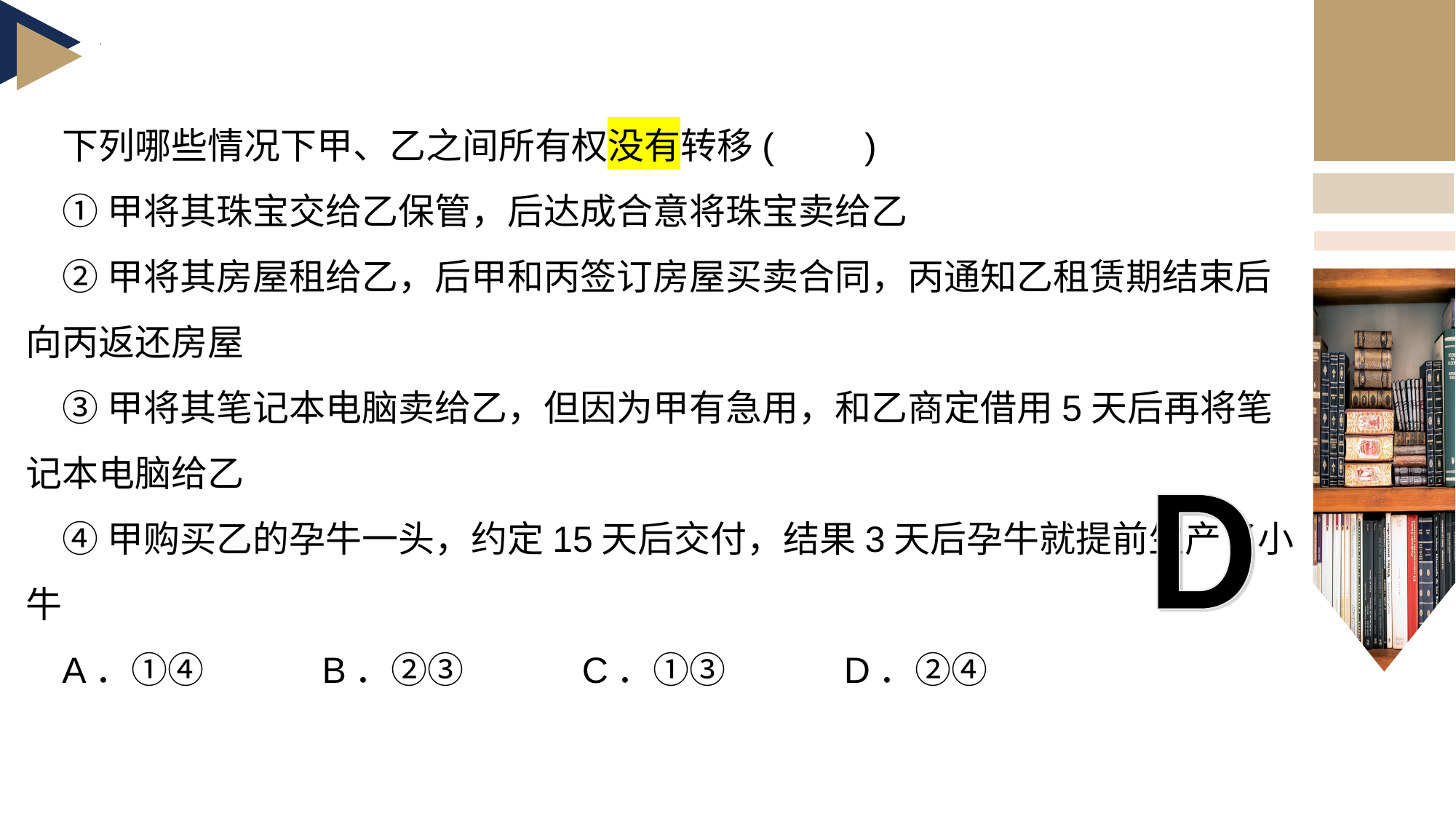

下列哪些情况下甲、乙之间所有权没有转移(　　)
①甲将其珠宝交给乙保管，后达成合意将珠宝卖给乙
②甲将其房屋租给乙，后甲和丙签订房屋买卖合同，丙通知乙租赁期结束后向丙返还房屋
③甲将其笔记本电脑卖给乙，但因为甲有急用，和乙商定借用5天后再将笔记本电脑给乙
④甲购买乙的孕牛一头，约定15天后交付，结果3天后孕牛就提前生产了小牛
A．①④　　　B．②③　　　C．①③　　　D．②④
D